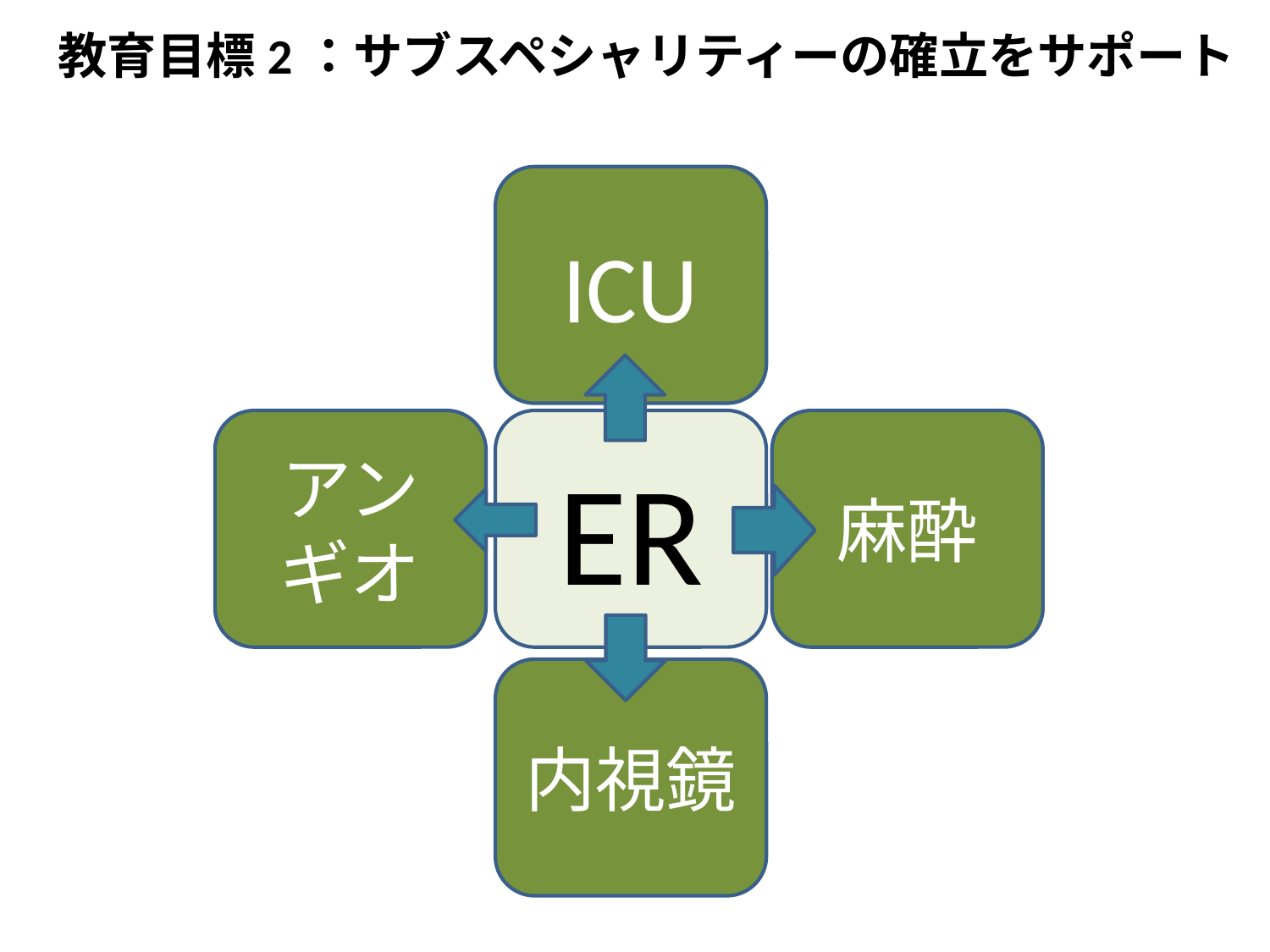

教育目標2：サブスペシャリティーの確立をサポート
ICU

アン
ギオ
ER
麻酔

内視鏡